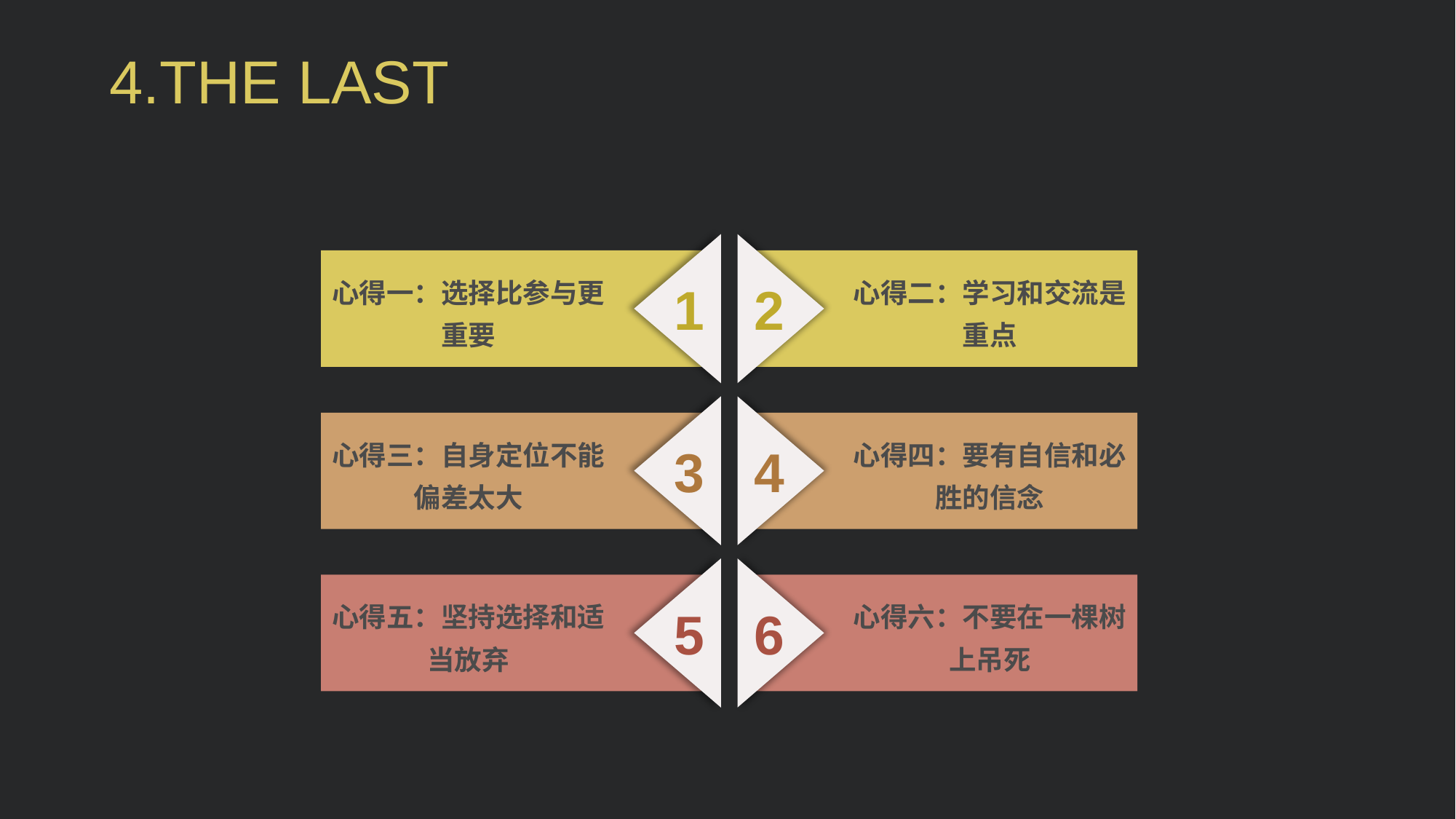

4.THE LAST
1
2
心得一：选择比参与更重要
心得二：学习和交流是重点
3
4
心得三：自身定位不能偏差太大
心得四：要有自信和必胜的信念
5
6
心得五：坚持选择和适当放弃
心得六：不要在一棵树上吊死